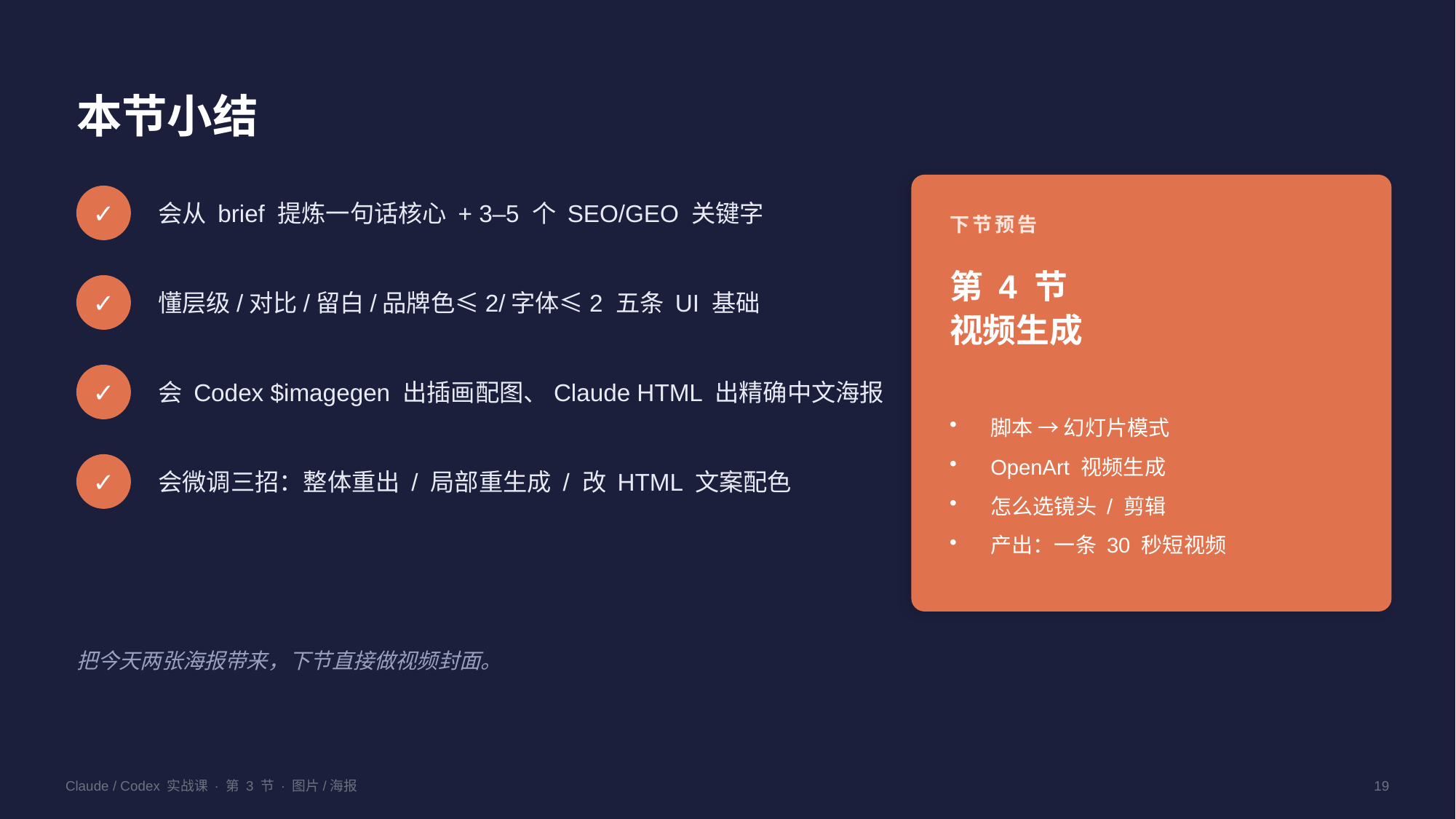

本节小结

✓
会从 brief 提炼一句话核心 + 3–5 个 SEO/GEO 关键字
下节预告
第 4 节
视频生成

✓
懂层级/对比/留白/品牌色≤2/字体≤2 五条 UI 基础

✓
会 Codex $imagegen 出插画配图、Claude HTML 出精确中文海报
脚本 → 幻灯片模式
OpenArt 视频生成
怎么选镜头 / 剪辑
产出：一条 30 秒短视频

✓
会微调三招：整体重出 / 局部重生成 / 改 HTML 文案配色
把今天两张海报带来，下节直接做视频封面。
Claude / Codex 实战课 · 第 3 节 · 图片/海报
19